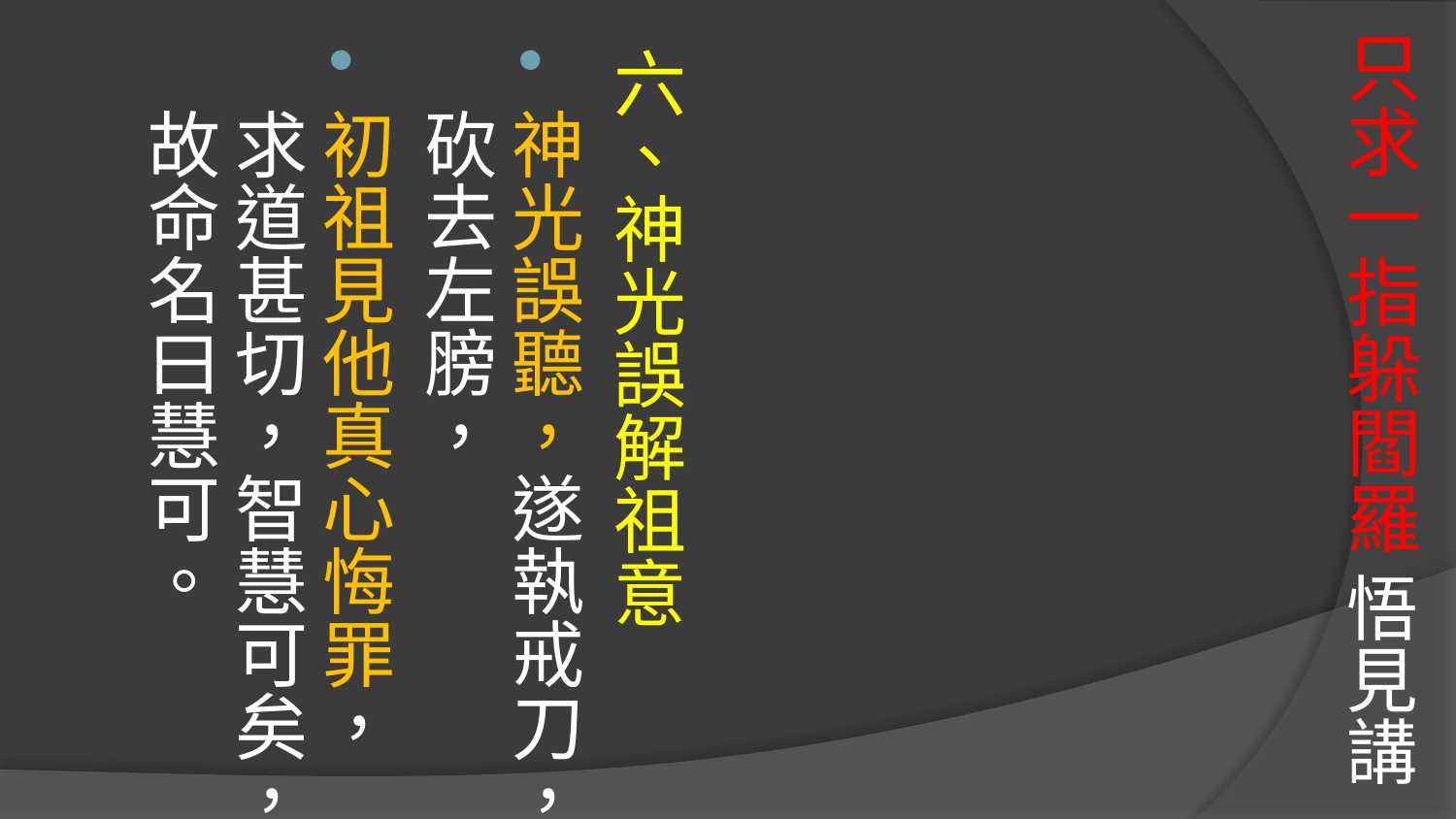

# 只求一指躲閻羅 悟見講
六、神光誤解祖意
神光誤聽，遂執戒刀，砍去左膀，
初祖見他真心悔罪，求道甚切，智慧可矣，故命名曰慧可。